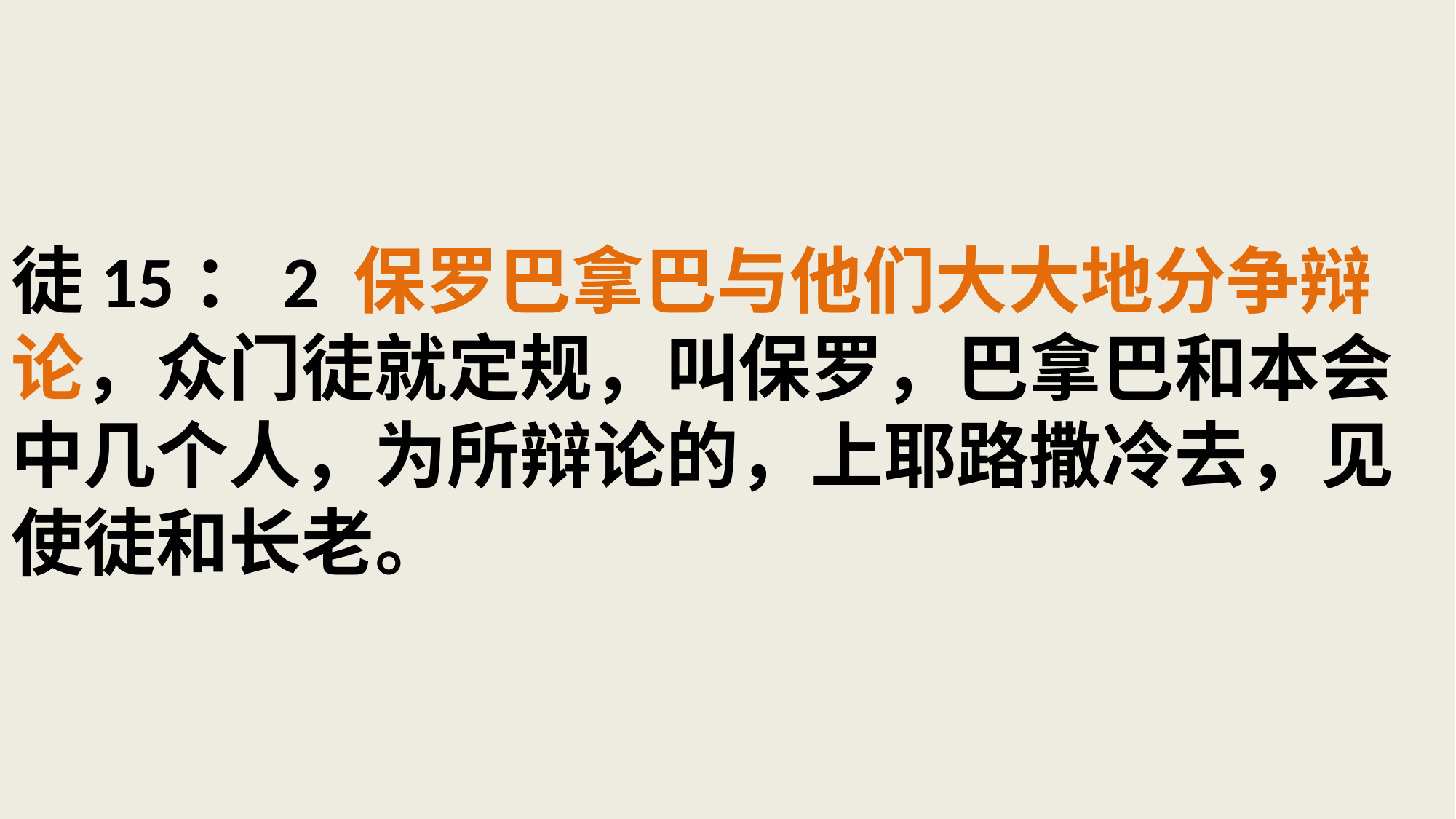

# 徒15：2 保罗巴拿巴与他们大大地分争辩论，众门徒就定规，叫保罗，巴拿巴和本会中几个人，为所辩论的，上耶路撒冷去，见使徒和长老。